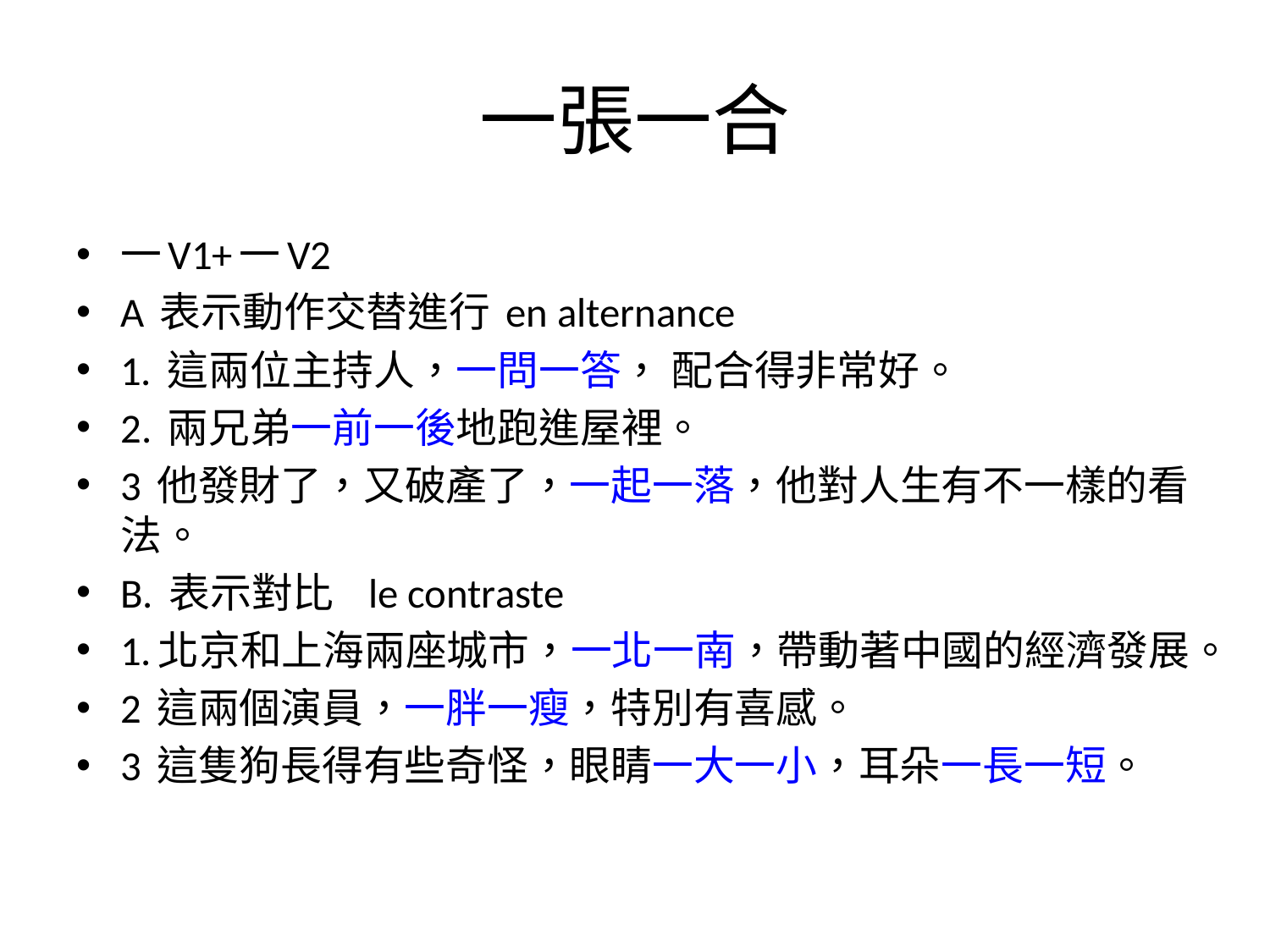

# 一張一合
一V1+一V2
A 表示動作交替進行 en alternance
1. 這兩位主持人，一問一答， 配合得非常好。
2. 兩兄弟一前一後地跑進屋裡。
3 他發財了，又破產了，一起一落，他對人生有不一樣的看法。
B. 表示對比   le contraste
1.北京和上海兩座城市，一北一南，帶動著中國的經濟發展。
2 這兩個演員，一胖一瘦，特別有喜感。
3 這隻狗長得有些奇怪，眼睛一大一小，耳朵一長一短。